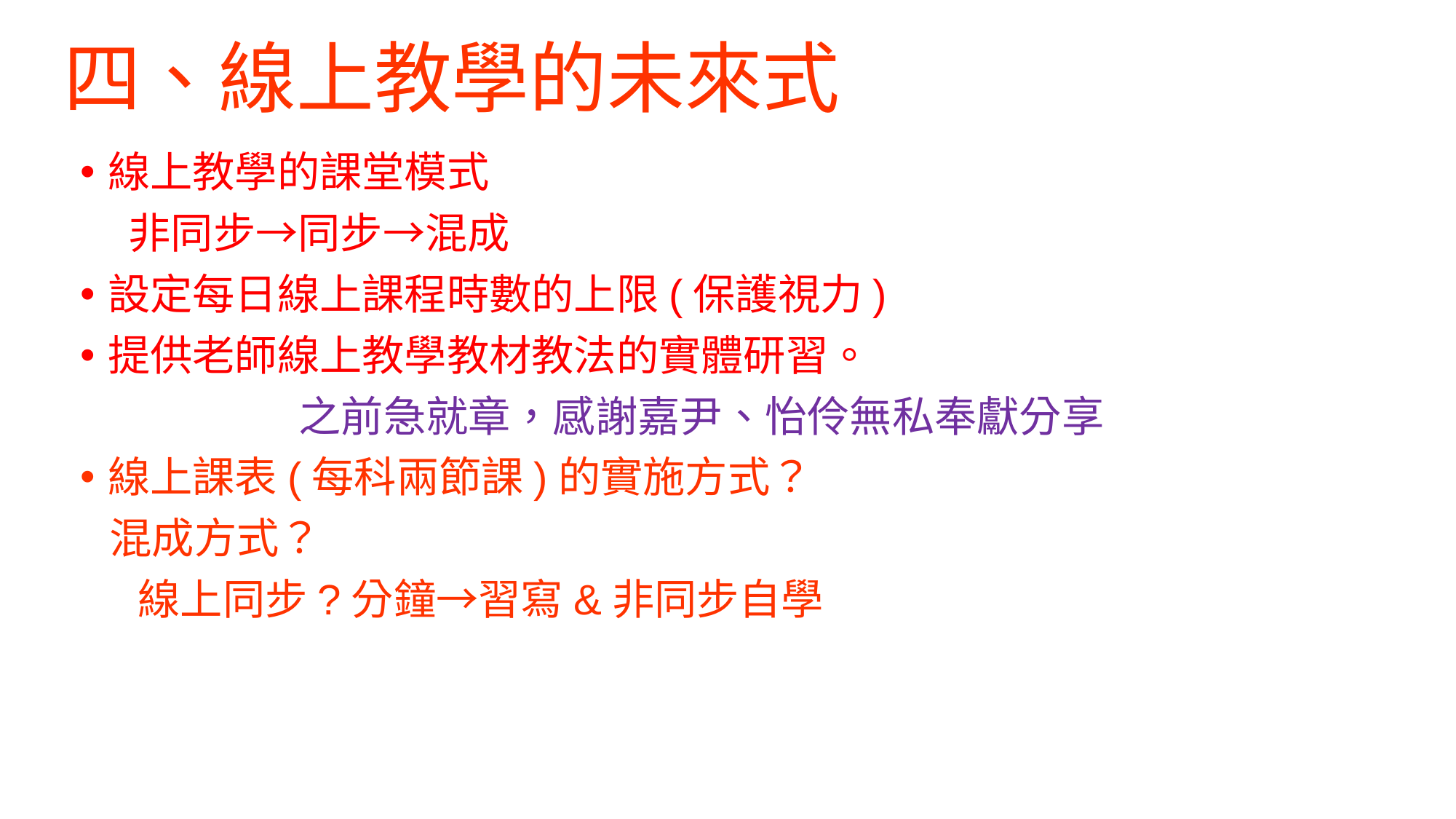

# 四、線上教學的未來式
線上教學的課堂模式
    非同步→同步→混成
設定每日線上課程時數的上限(保護視力)
提供老師線上教學教材教法的實體研習。
                      之前急就章，感謝嘉尹、怡伶無私奉獻分享
線上課表(每科兩節課)的實施方式？
  混成方式？
     線上同步?分鐘→習寫&非同步自學